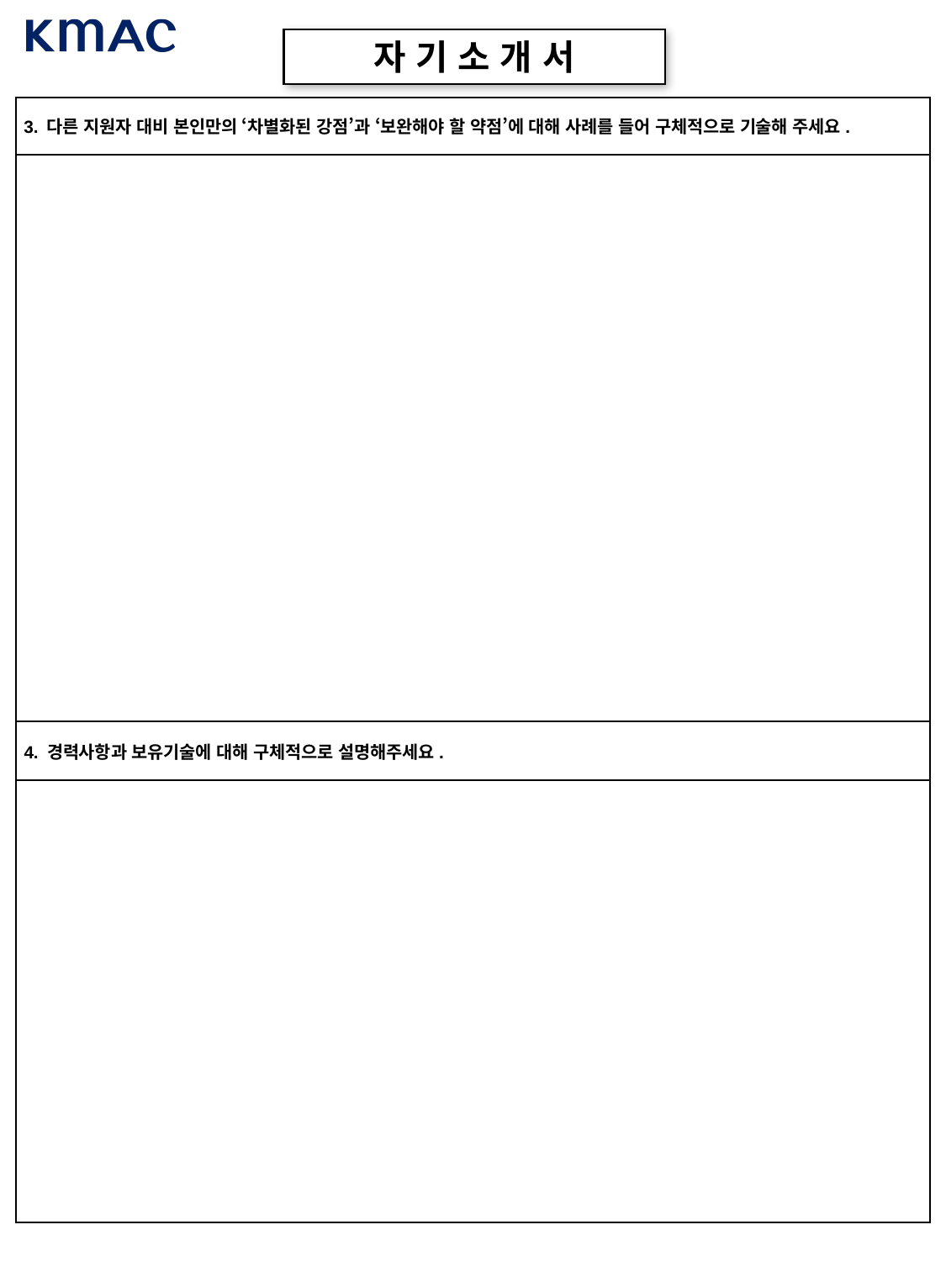

자 기 소 개 서
| 3. 다른 지원자 대비 본인만의 ‘차별화된 강점’과 ‘보완해야 할 약점’에 대해 사례를 들어 구체적으로 기술해 주세요. |
| --- |
|  |
| 4. 경력사항과 보유기술에 대해 구체적으로 설명해주세요. |
|  |